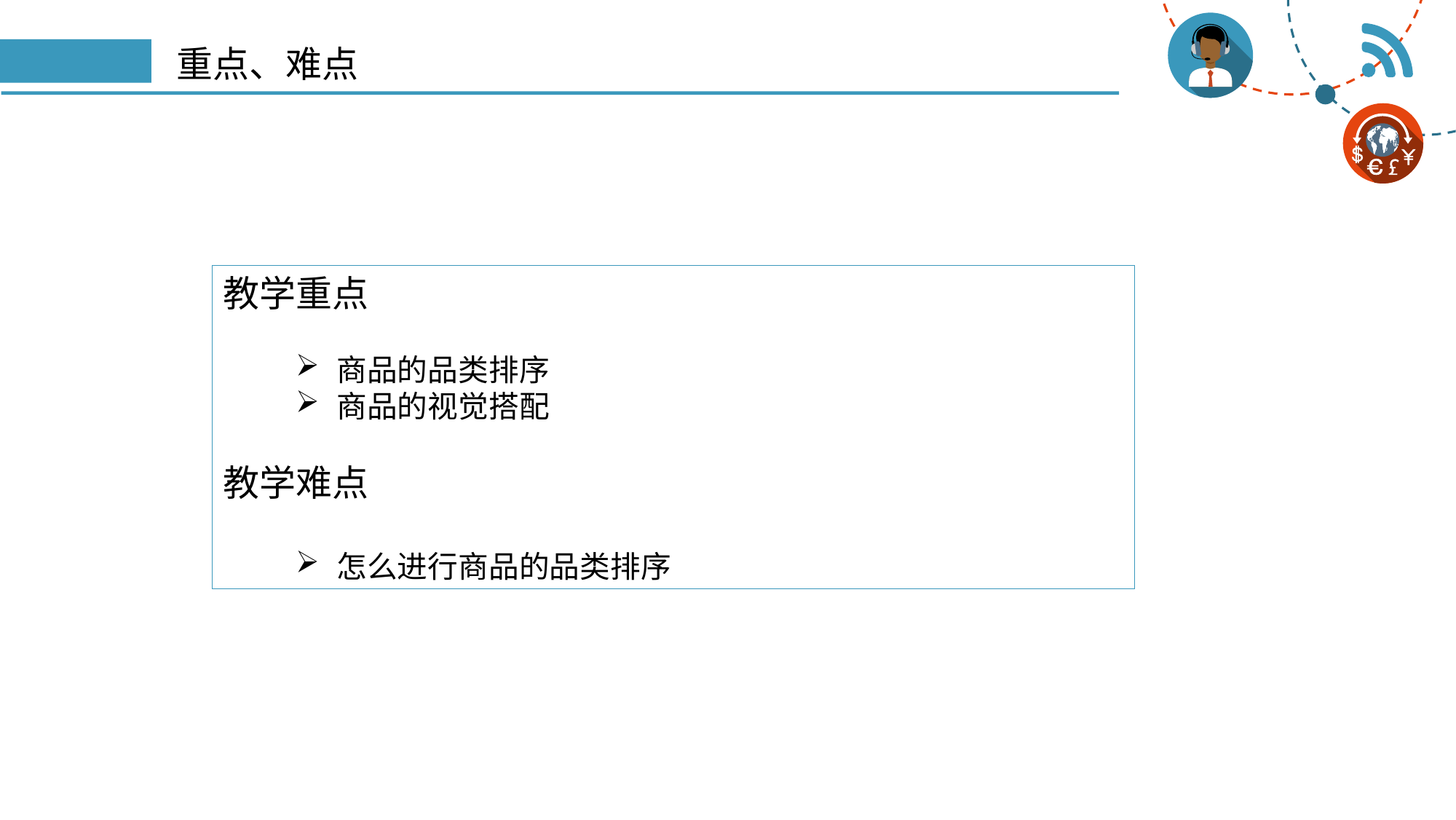

# 重点、难点
教学重点

商品的品类排序
商品的视觉搭配

教学难点

怎么进行商品的品类排序